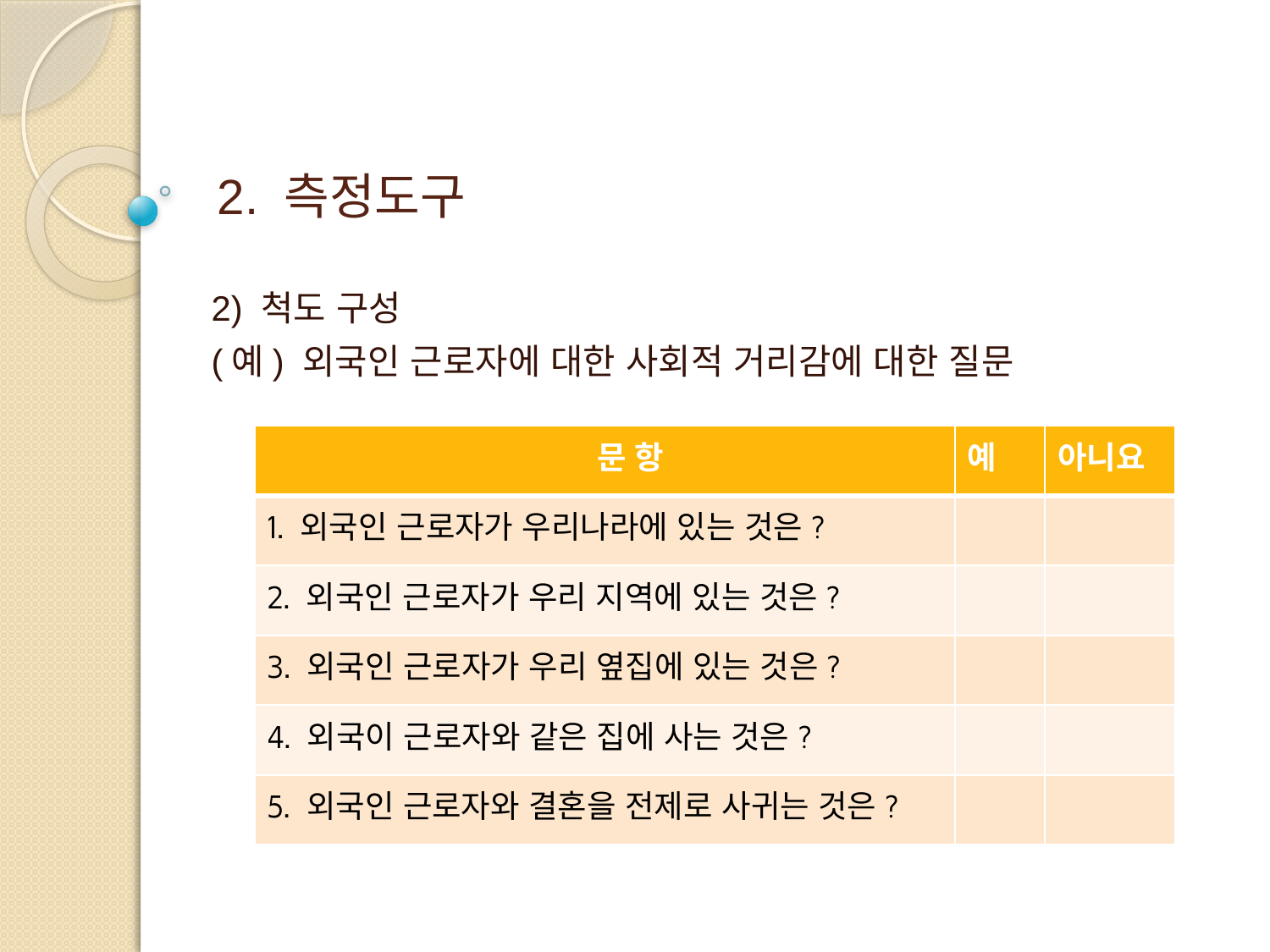

# 2. 측정도구
2) 척도 구성
(예) 외국인 근로자에 대한 사회적 거리감에 대한 질문

| 문 항 | 예 | 아니요 |
| --- | --- | --- |
| 1. 외국인 근로자가 우리나라에 있는 것은? |  |  |
| 2. 외국인 근로자가 우리 지역에 있는 것은? |  |  |
| 3. 외국인 근로자가 우리 옆집에 있는 것은? |  |  |
| 4. 외국이 근로자와 같은 집에 사는 것은? |  |  |
| 5. 외국인 근로자와 결혼을 전제로 사귀는 것은? |  |  |